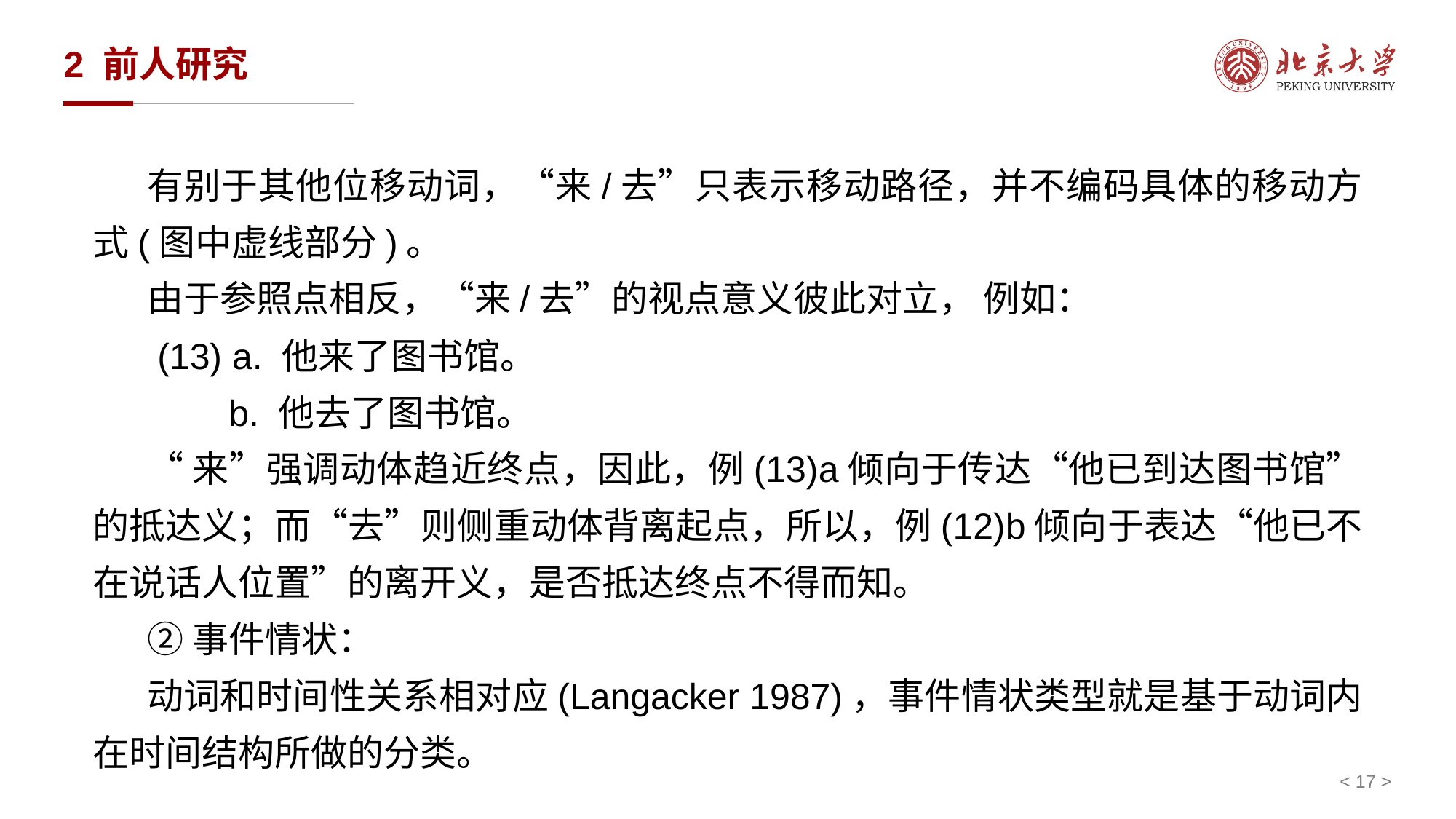

# 2 前人研究
有别于其他位移动词，“来/去”只表示移动路径，并不编码具体的移动方式(图中虚线部分)。
由于参照点相反，“来/去”的视点意义彼此对立， 例如：
 (13) a. 他来了图书馆。
        b. 他去了图书馆。
“来”强调动体趋近终点，因此，例(13)a倾向于传达“他已到达图书馆”的抵达义；而“去”则侧重动体背离起点，所以，例(12)b倾向于表达“他已不在说话人位置”的离开义，是否抵达终点不得而知。
②事件情状：
动词和时间性关系相对应(Langacker 1987)，事件情状类型就是基于动词内在时间结构所做的分类。
< 17 >